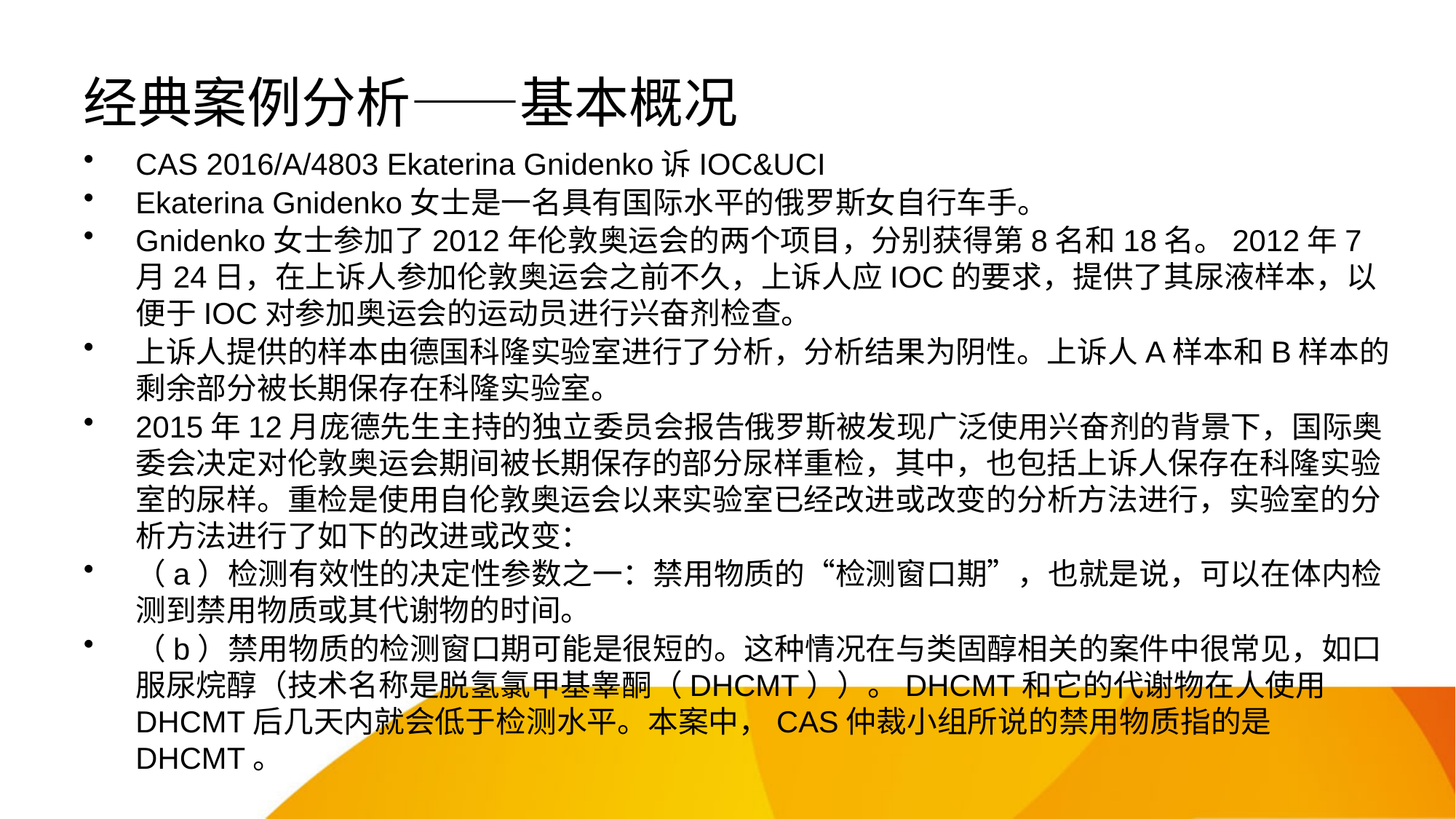

# 经典案例分析——基本概况
CAS 2016/A/4803 Ekaterina Gnidenko诉IOC&UCI
Ekaterina Gnidenko女士是一名具有国际水平的俄罗斯女自行车手。
Gnidenko女士参加了2012年伦敦奥运会的两个项目，分别获得第8名和18名。2012年7月24日，在上诉人参加伦敦奥运会之前不久，上诉人应IOC的要求，提供了其尿液样本，以便于IOC对参加奥运会的运动员进行兴奋剂检查。
上诉人提供的样本由德国科隆实验室进行了分析，分析结果为阴性。上诉人A样本和B样本的剩余部分被长期保存在科隆实验室。
2015年12月庞德先生主持的独立委员会报告俄罗斯被发现广泛使用兴奋剂的背景下，国际奥委会决定对伦敦奥运会期间被长期保存的部分尿样重检，其中，也包括上诉人保存在科隆实验室的尿样。重检是使用自伦敦奥运会以来实验室已经改进或改变的分析方法进行，实验室的分析方法进行了如下的改进或改变：
（a）检测有效性的决定性参数之一：禁用物质的“检测窗口期”，也就是说，可以在体内检测到禁用物质或其代谢物的时间。
（b）禁用物质的检测窗口期可能是很短的。这种情况在与类固醇相关的案件中很常见，如口服尿烷醇（技术名称是脱氢氯甲基睾酮（DHCMT））。DHCMT和它的代谢物在人使用DHCMT后几天内就会低于检测水平。本案中，CAS仲裁小组所说的禁用物质指的是DHCMT。